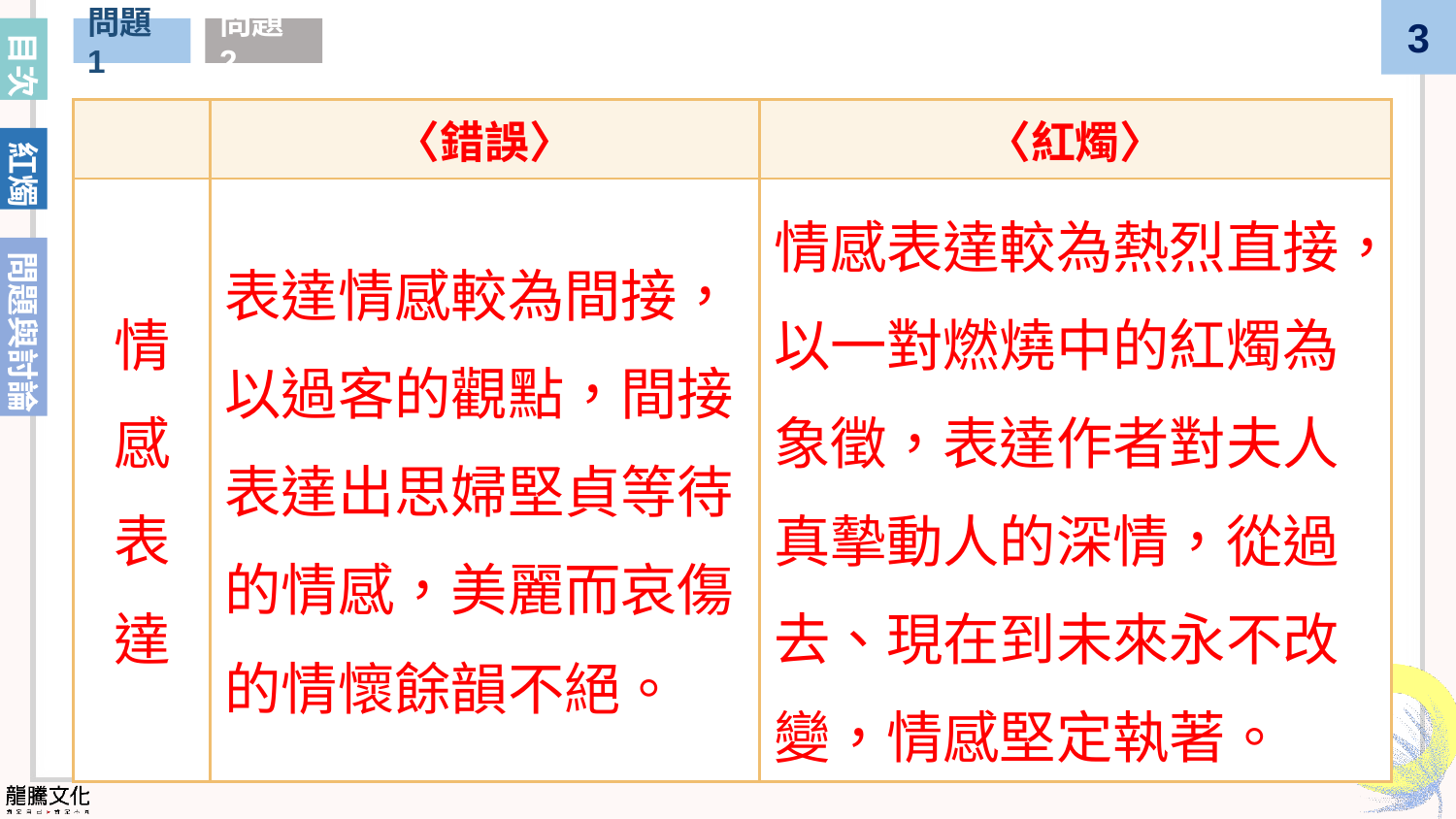

目次
問題1
問題2
|  | 〈錯誤〉 | 〈紅燭〉 |
| --- | --- | --- |
| 情感表達 | 表達情感較為間接，以過客的觀點，間接表達出思婦堅貞等待的情感，美麗而哀傷的情懷餘韻不絕。 | 情感表達較為熱烈直接，以一對燃燒中的紅燭為象徵，表達作者對夫人真摰動人的深情，從過去、現在到未來永不改變，情感堅定執著。 |